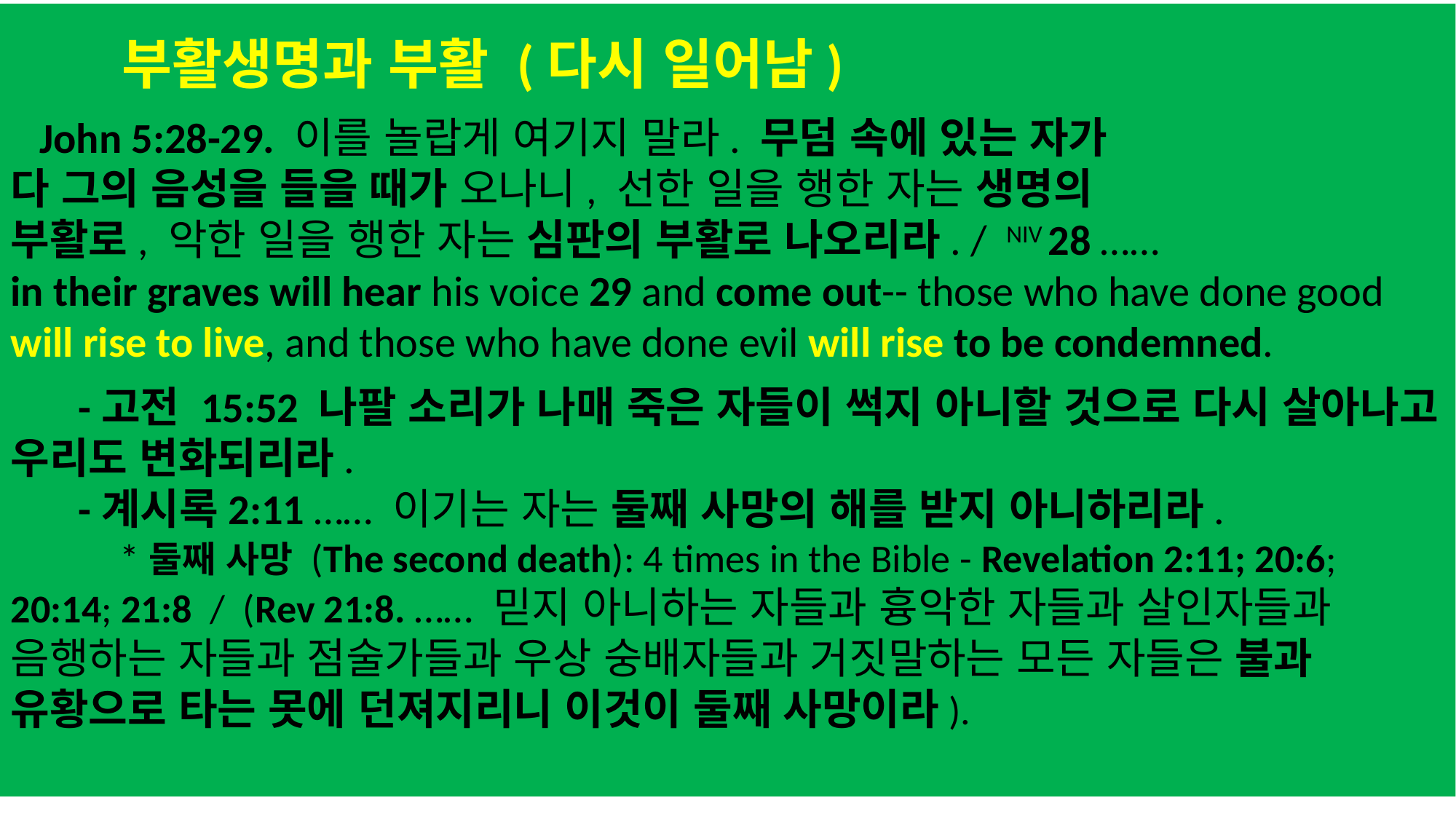

부활생명과 부활 (다시 일어남)

   John 5:28-29. 이를 놀랍게 여기지 말라. 무덤 속에 있는 자가
다 그의 음성을 들을 때가 오나니, 선한 일을 행한 자는 생명의
부활로, 악한 일을 행한 자는 심판의 부활로 나오리라. /  NIV 28 ……
in their graves will hear his voice 29 and come out-- those who have done good will rise to live, and those who have done evil will rise to be condemned.

       -고전 15:52 나팔 소리가 나매 죽은 자들이 썩지 아니할 것으로 다시 살아나고 우리도 변화되리라.
       -계시록2:11 …… 이기는 자는 둘째 사망의 해를 받지 아니하리라.
	*둘째 사망 (The second death): 4 times in the Bible - Revelation 2:11; 20:6; 20:14; 21:8  /  (Rev 21:8. …… 믿지 아니하는 자들과 흉악한 자들과 살인자들과 음행하는 자들과 점술가들과 우상 숭배자들과 거짓말하는 모든 자들은 불과 유황으로 타는 못에 던져지리니 이것이 둘째 사망이라).